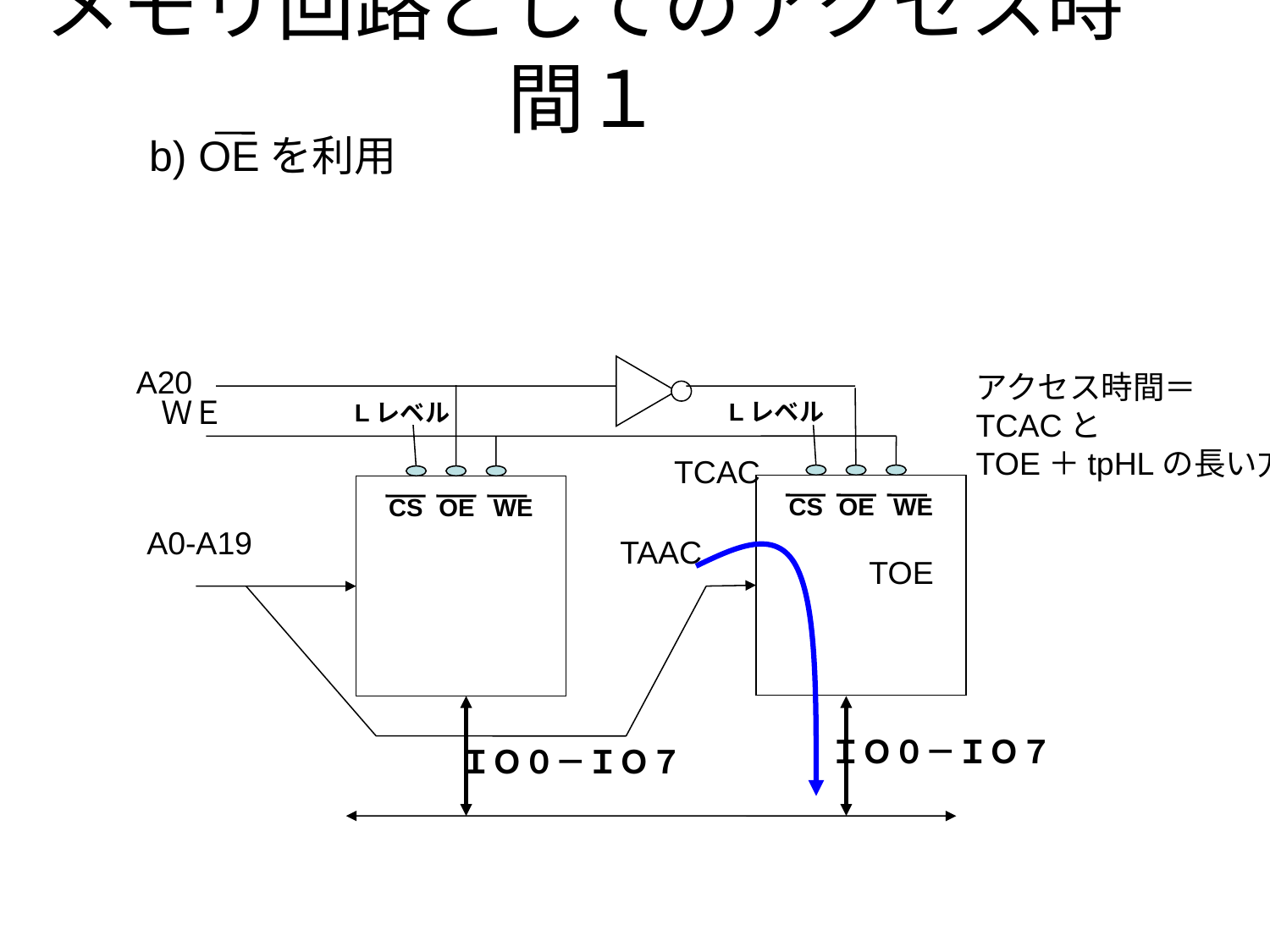

メモリ回路としてのアクセス時間１
b) OEを利用

A20

アクセス時間＝
TCACと
TOE＋tpHLの長い方

ＷＥ

Lレベル
Lレベル

TCAC

CS
OE
WE
CS
OE
WE

A0-A19
TAAC

TOE

ＩＯ０－ＩＯ７

ＩＯ０－ＩＯ７